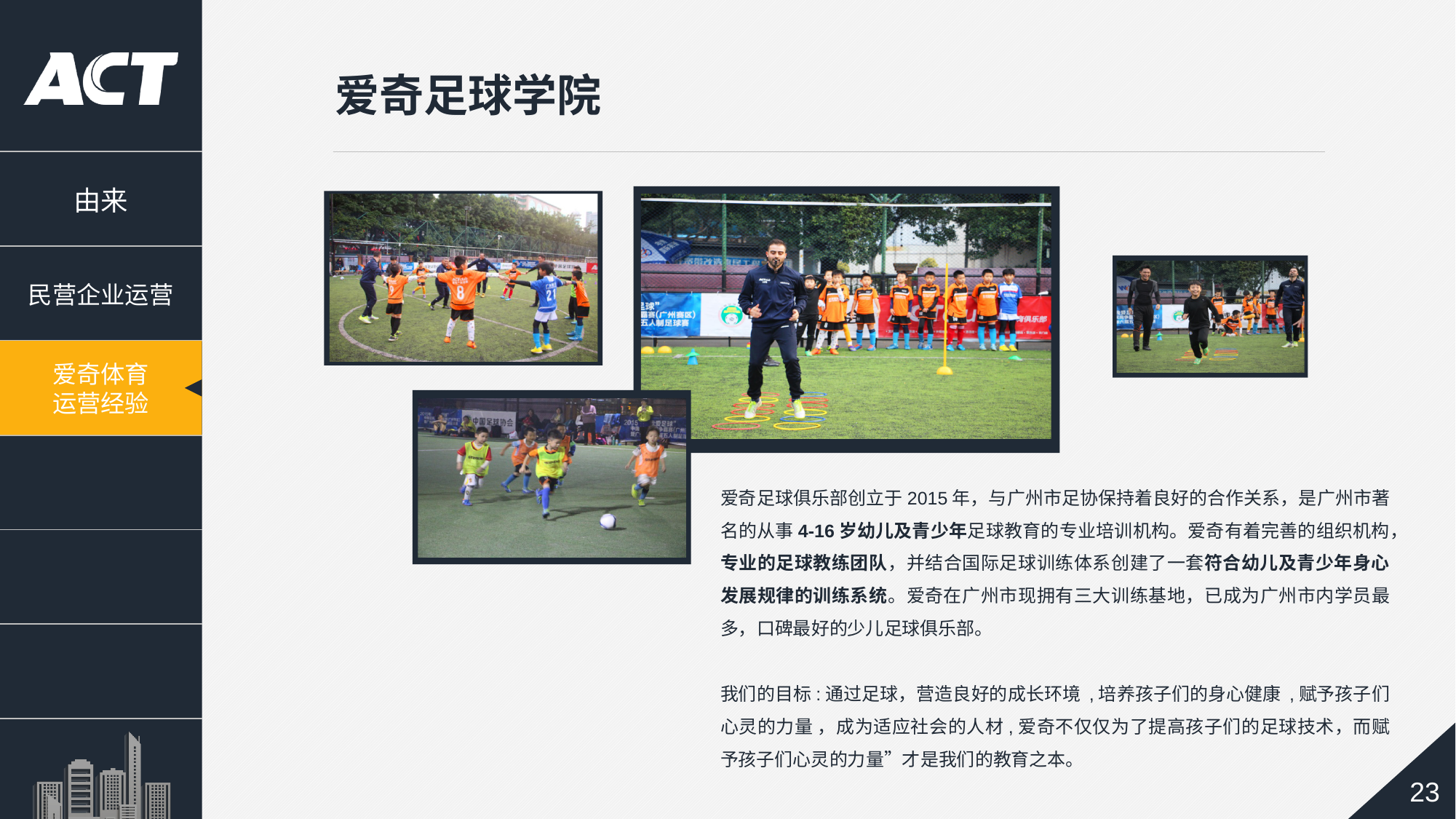

爱奇足球学院

爱奇足球俱乐部创立于2015年，与广州市足协保持着良好的合作关系，是广州市著名的从事4-16岁幼儿及青少年足球教育的专业培训机构。爱奇有着完善的组织机构，专业的足球教练团队，并结合国际足球训练体系创建了一套符合幼儿及青少年身心发展规律的训练系统。爱奇在广州市现拥有三大训练基地，已成为广州市内学员最多，口碑最好的少儿足球俱乐部。

我们的目标:通过足球，营造良好的成长环境 ,培养孩子们的身心健康 ,赋予孩子们心灵的力量 ，成为适应社会的人材,爱奇不仅仅为了提高孩子们的足球技术，而赋予孩子们心灵的力量”才是我们的教育之本。